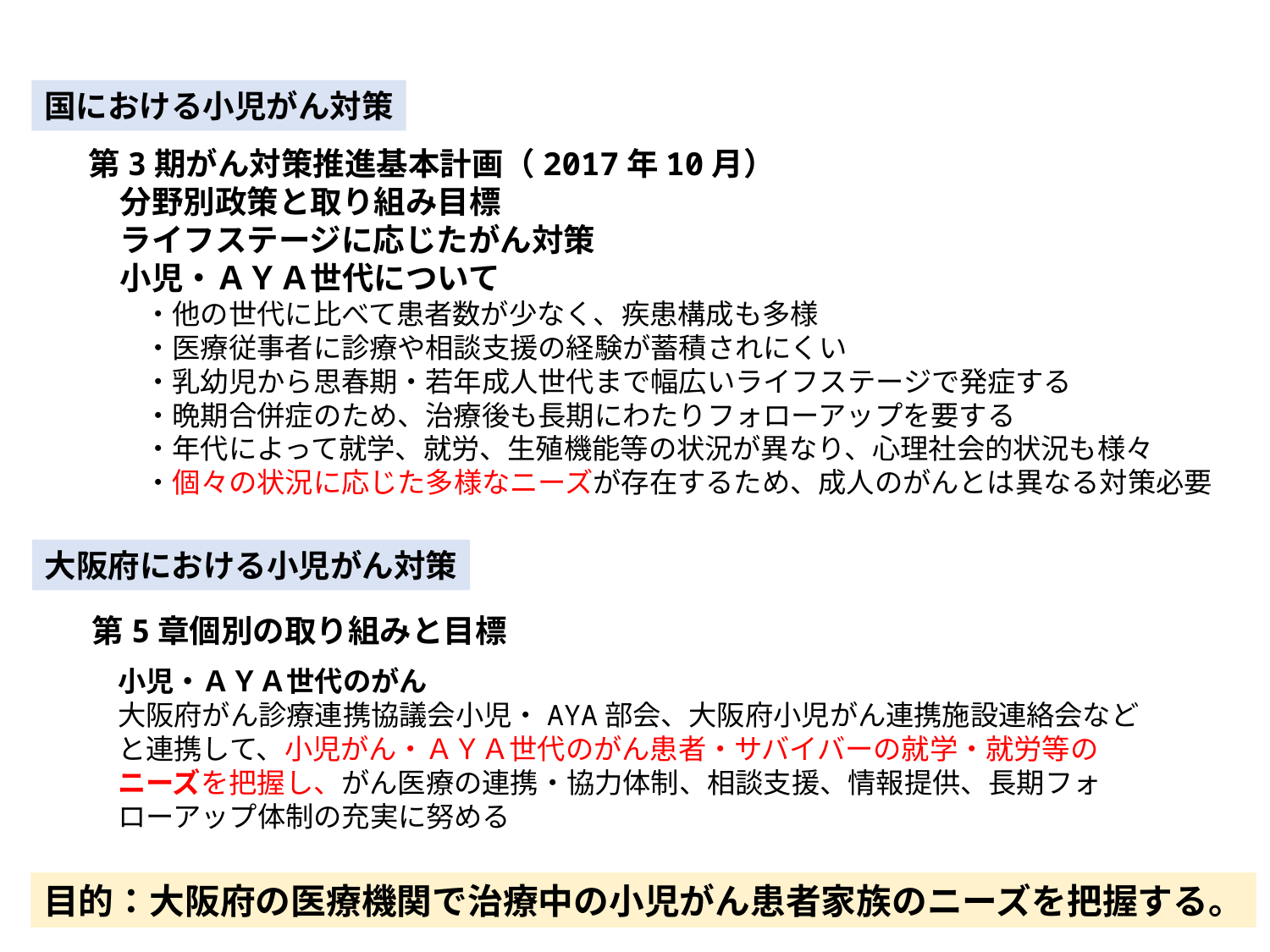

国における小児がん対策
第3期がん対策推進基本計画（2017年10月）
　分野別政策と取り組み目標
　ライフステージに応じたがん対策
　小児・ＡＹＡ世代について
　　・他の世代に比べて患者数が少なく、疾患構成も多様
　　・医療従事者に診療や相談支援の経験が蓄積されにくい
　　・乳幼児から思春期・若年成人世代まで幅広いライフステージで発症する
　　・晩期合併症のため、治療後も長期にわたりフォローアップを要する
　　・年代によって就学、就労、生殖機能等の状況が異なり、心理社会的状況も様々
　　・個々の状況に応じた多様なニーズが存在するため、成人のがんとは異なる対策必要
大阪府における小児がん対策
第5章個別の取り組みと目標
小児・ＡＹＡ世代のがん
大阪府がん診療連携協議会小児・AYA部会、大阪府小児がん連携施設連絡会などと連携して、小児がん・ＡＹＡ世代のがん患者・サバイバーの就学・就労等のニーズを把握し、がん医療の連携・協力体制、相談支援、情報提供、長期フォローアップ体制の充実に努める
目的：大阪府の医療機関で治療中の小児がん患者家族のニーズを把握する。